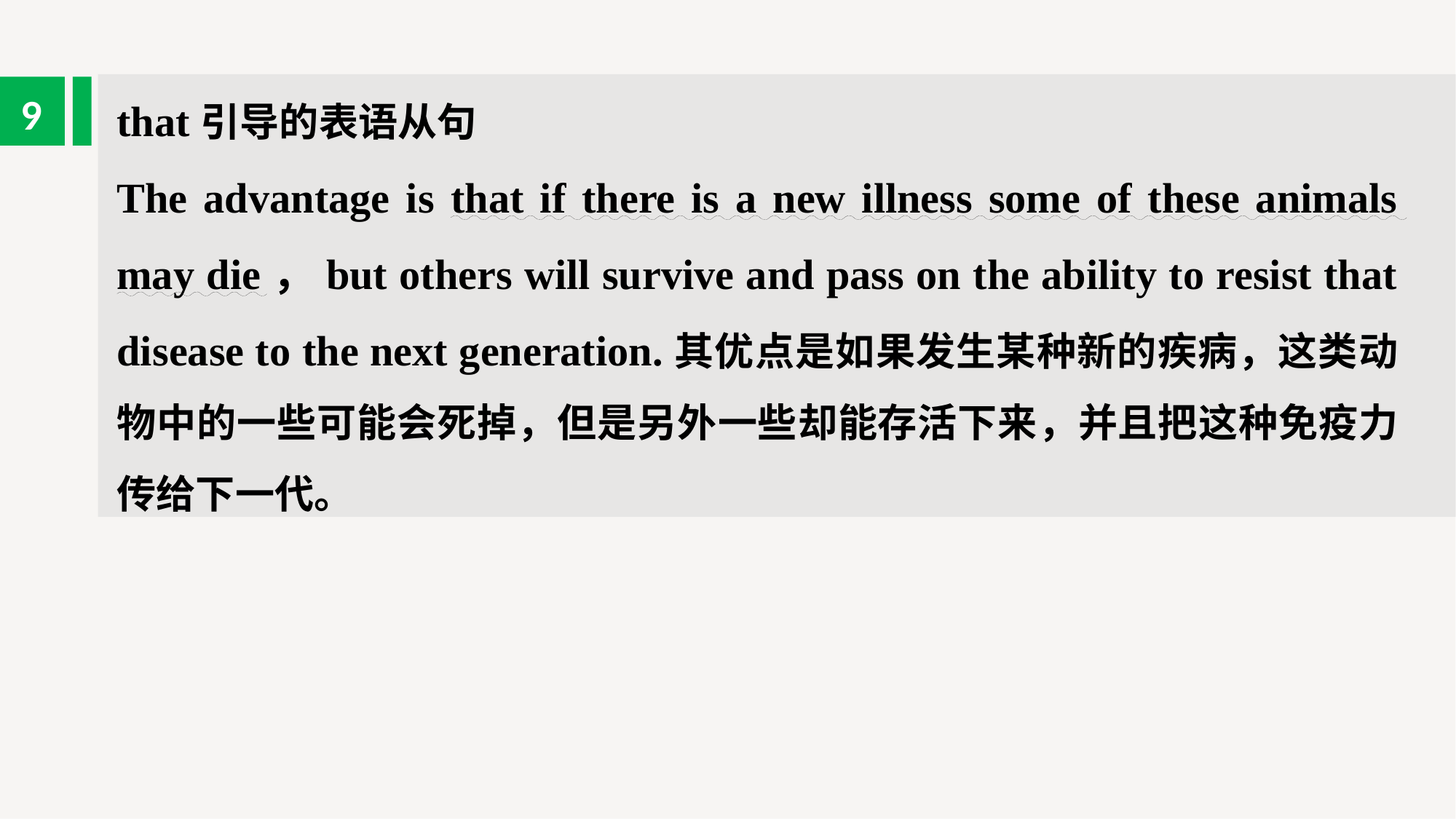

that引导的表语从句
The advantage is that if there is a new illness some of these animals may die，but others will survive and pass on the ability to resist that disease to the next generation.其优点是如果发生某种新的疾病，这类动物中的一些可能会死掉，但是另外一些却能存活下来，并且把这种免疫力传给下一代。

9